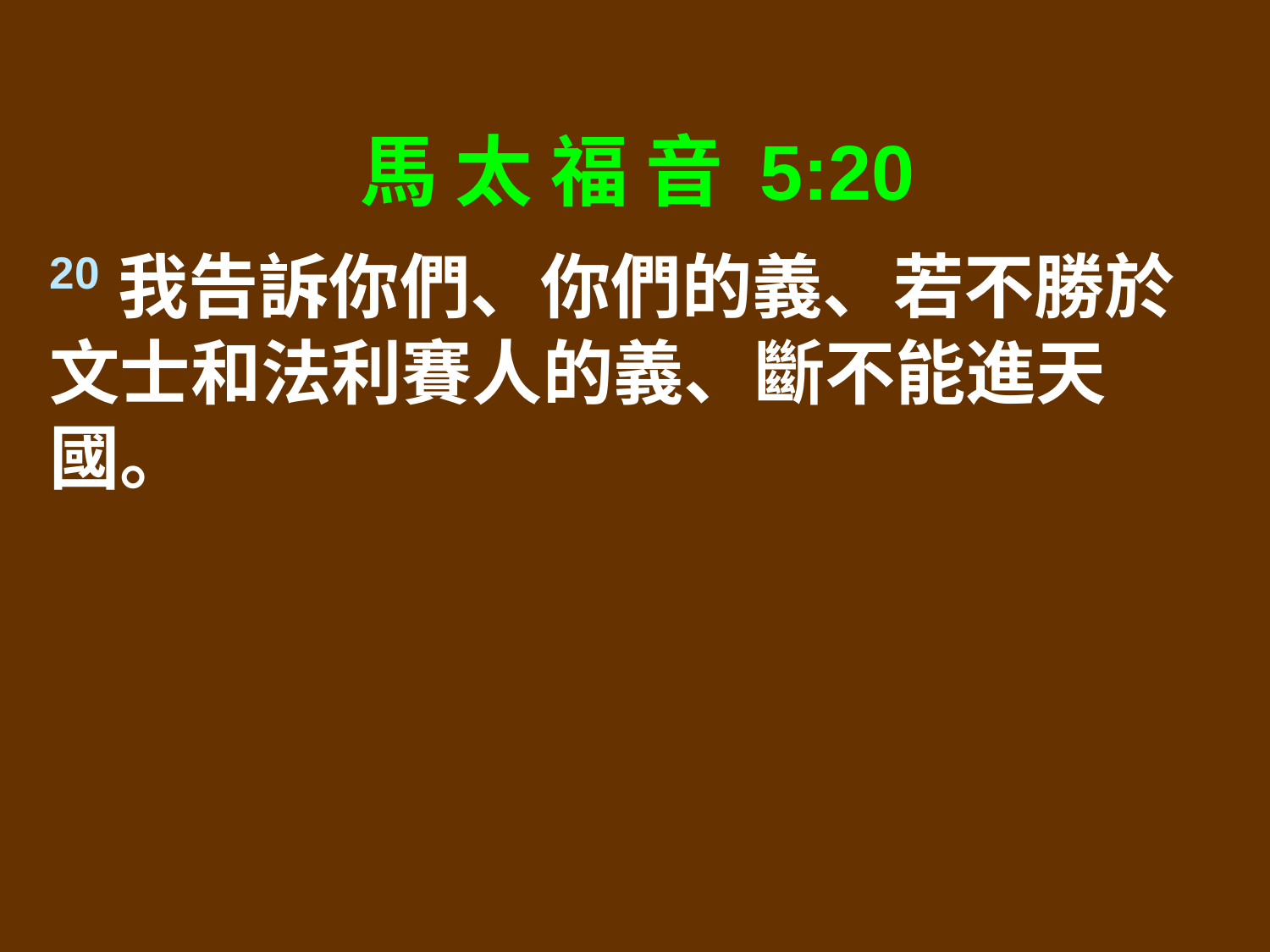

馬 太 福 音 5:20
20我告訴你們、你們的義、若不勝於文士和法利賽人的義、斷不能進天國。